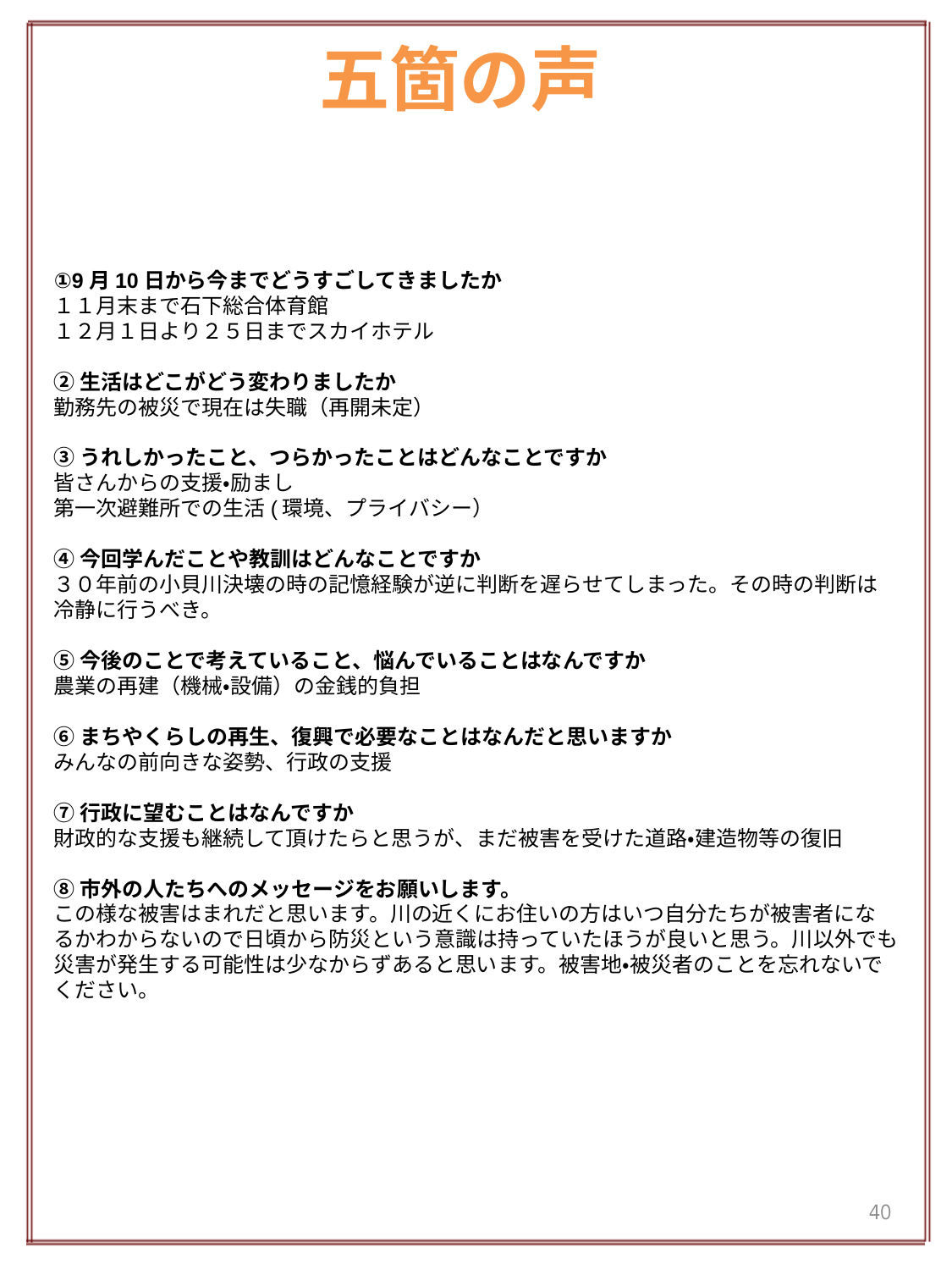

# 五箇の声
①9月10日から今までどうすごしてきましたか
１１月末まで石下総合体育館
１２月１日より２５日までスカイホテル

②生活はどこがどう変わりましたか
勤務先の被災で現在は失職（再開未定）

③うれしかったこと、つらかったことはどんなことですか
皆さんからの支援・励まし
第一次避難所での生活(環境、プライバシー）

④今回学んだことや教訓はどんなことですか
３０年前の小貝川決壊の時の記憶経験が逆に判断を遅らせてしまった。その時の判断は冷静に行うべき。

⑤今後のことで考えていること、悩んでいることはなんですか
農業の再建（機械・設備）の金銭的負担

⑥まちやくらしの再生、復興で必要なことはなんだと思いますか
みんなの前向きな姿勢、行政の支援

⑦行政に望むことはなんですか
財政的な支援も継続して頂けたらと思うが、まだ被害を受けた道路・建造物等の復旧

⑧市外の人たちへのメッセージをお願いします。
この様な被害はまれだと思います。川の近くにお住いの方はいつ自分たちが被害者になるかわからないので日頃から防災という意識は持っていたほうが良いと思う。川以外でも災害が発生する可能性は少なからずあると思います。被害地・被災者のことを忘れないでください。
40